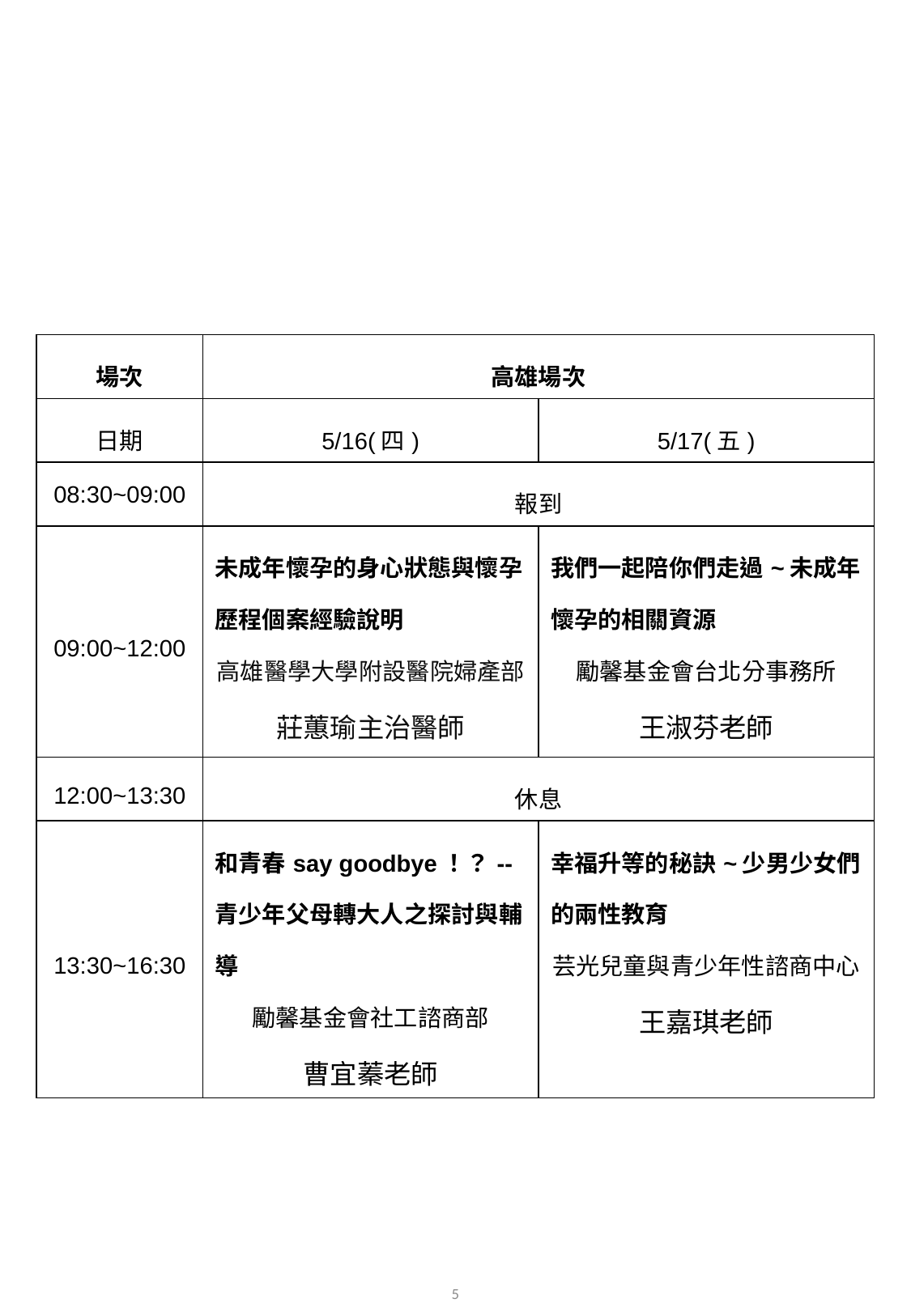

| 場次 | 高雄場次 |  |
| --- | --- | --- |
| 日期 | 5/16(四) | 5/17(五) |
| 08:30~09:00 | 報到 |  |
| 09:00~12:00 | 未成年懷孕的身心狀態與懷孕歷程個案經驗說明 高雄醫學大學附設醫院婦產部莊蕙瑜主治醫師 | 我們一起陪你們走過~未成年懷孕的相關資源 勵馨基金會台北分事務所 王淑芬老師 |
| 12:00~13:30 | 休息 |  |
| 13:30~16:30 | 和青春say goodbye！？--青少年父母轉大人之探討與輔導 勵馨基金會社工諮商部 曹宜蓁老師 | 幸福升等的秘訣~少男少女們的兩性教育 芸光兒童與青少年性諮商中心 王嘉琪老師 |
5